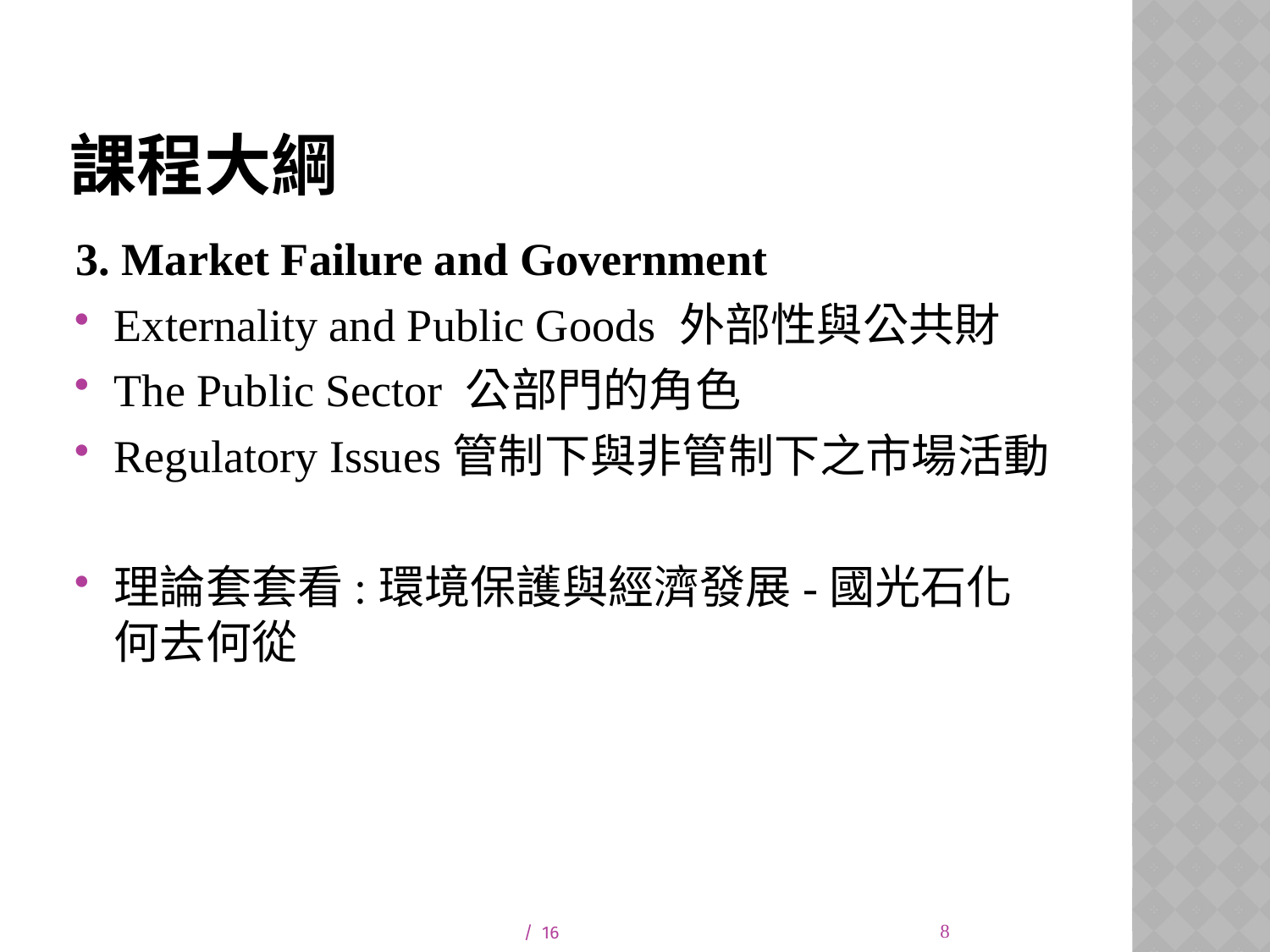

# 課程大綱
3. Market Failure and Government
Externality and Public Goods 外部性與公共財
The Public Sector 公部門的角色
Regulatory Issues管制下與非管制下之市場活動

理論套套看:環境保護與經濟發展-國光石化何去何從

8
/  16